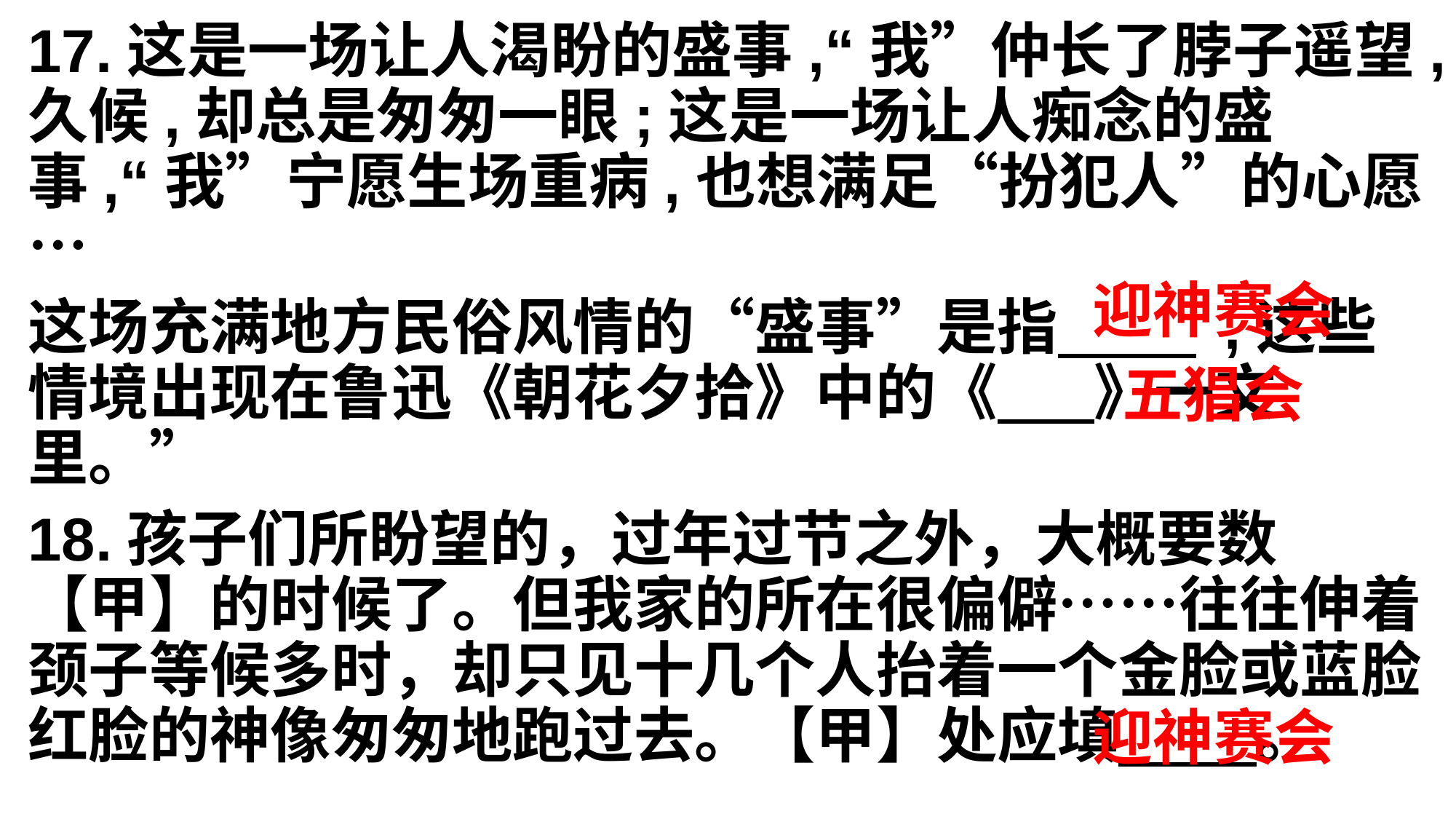

17.这是一场让人渴盼的盛事,“我”仲长了脖子遥望,久候,却总是匆匆一眼;这是一场让人痴念的盛事,“我”宁愿生场重病,也想满足“扮犯人”的心愿…
这场充满地方民俗风情的“盛事”是指           ,这些情境出现在鲁迅《朝花夕拾》中的《       》一文里。”
18.孩子们所盼望的，过年过节之外，大概要数【甲】的时候了。但我家的所在很偏僻……往往伸着颈子等候多时，却只见十几个人抬着一个金脸或蓝脸红脸的神像匆匆地跑过去。【甲】处应填          。

迎神赛会
五猖会
迎神赛会